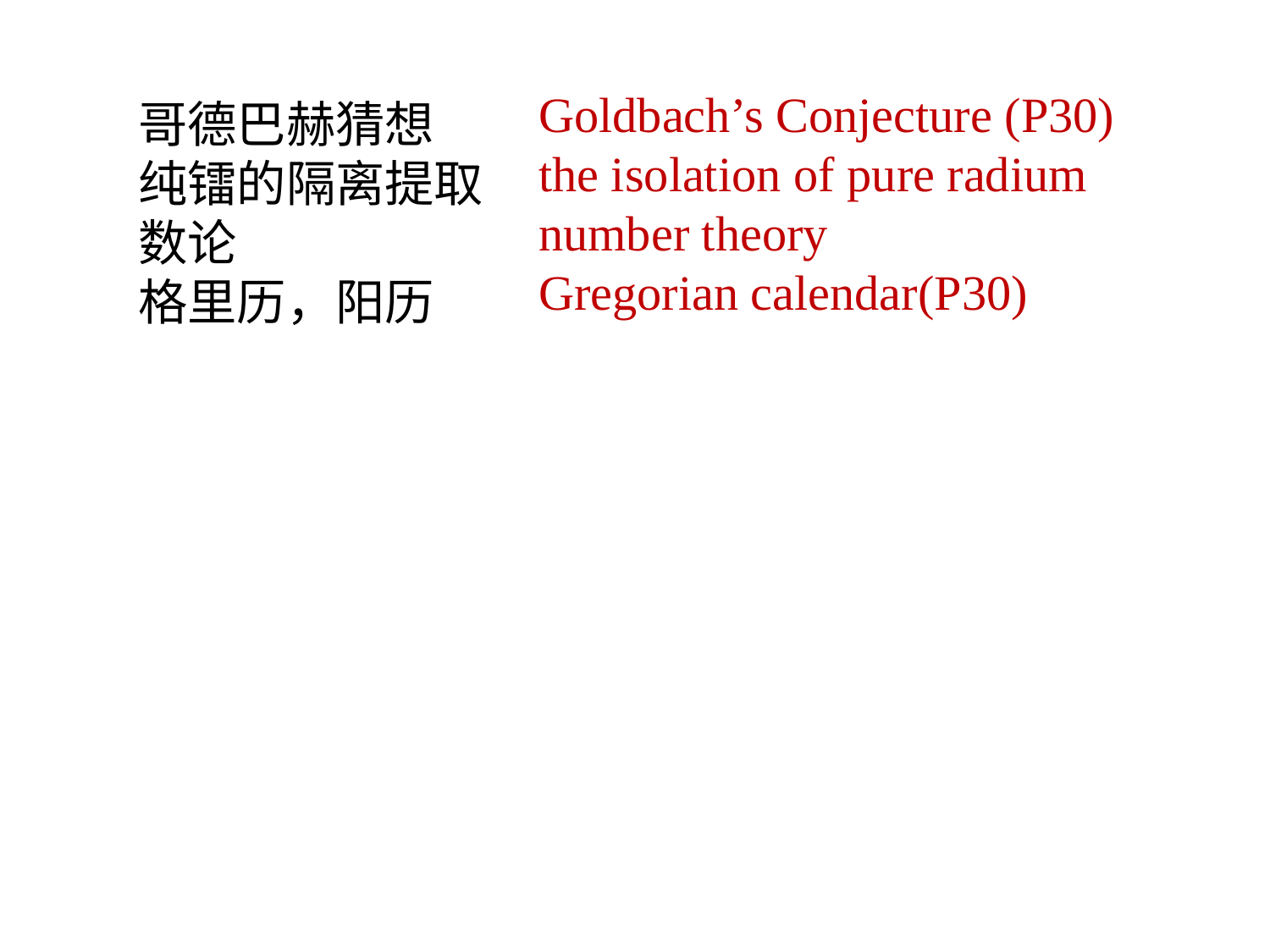

Goldbach’s Conjecture (P30)
the isolation of pure radium
number theory
Gregorian calendar(P30)
哥德巴赫猜想
纯镭的隔离提取
数论
格里历，阳历